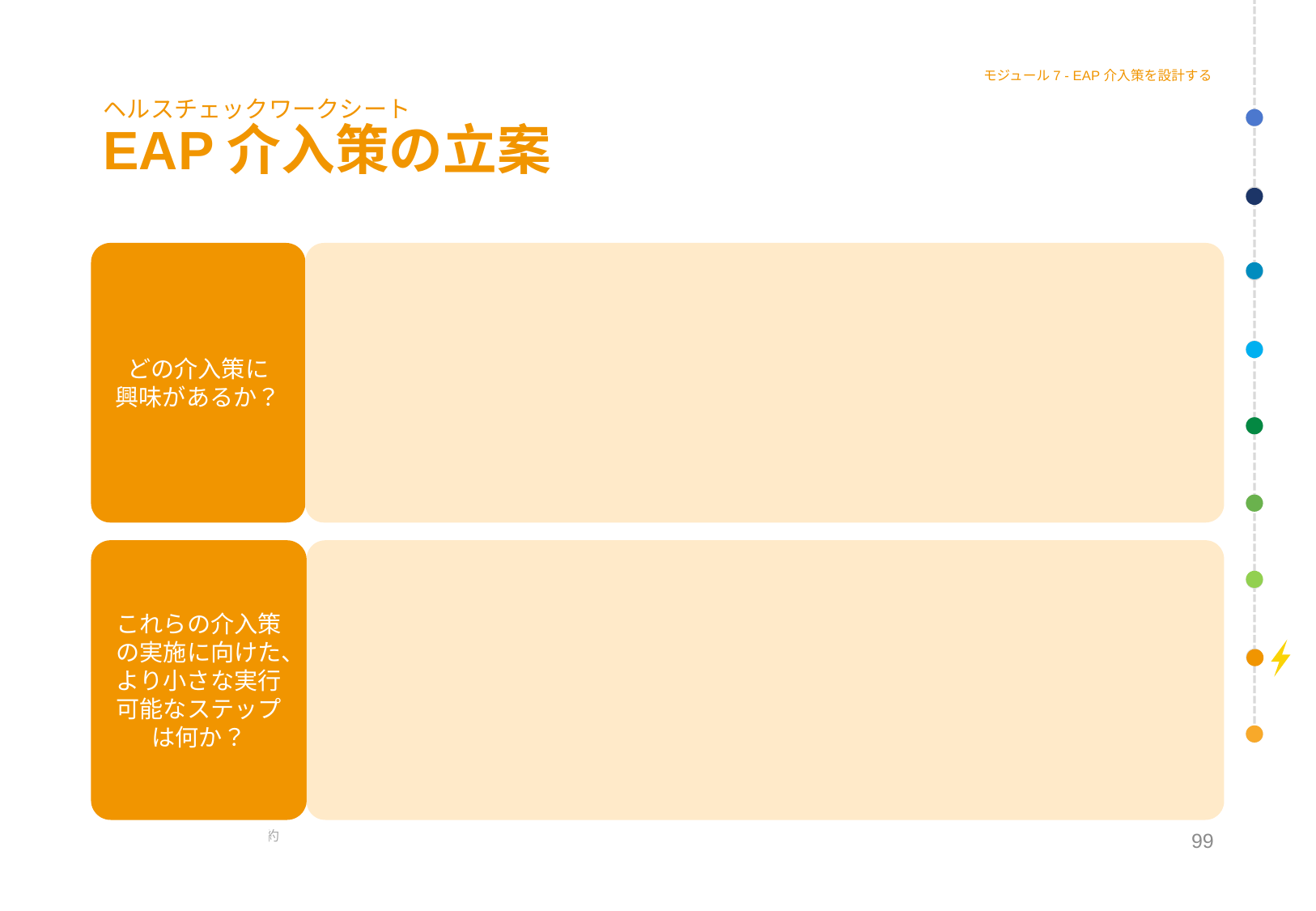

モジュール7 - EAP介入策を設計する
ヘルスチェックワークシート
EAP介入策の立案

どの介入策に
興味があるか？

これらの介入策の実施に向けた、より小さな実行可能なステップは何か？

99